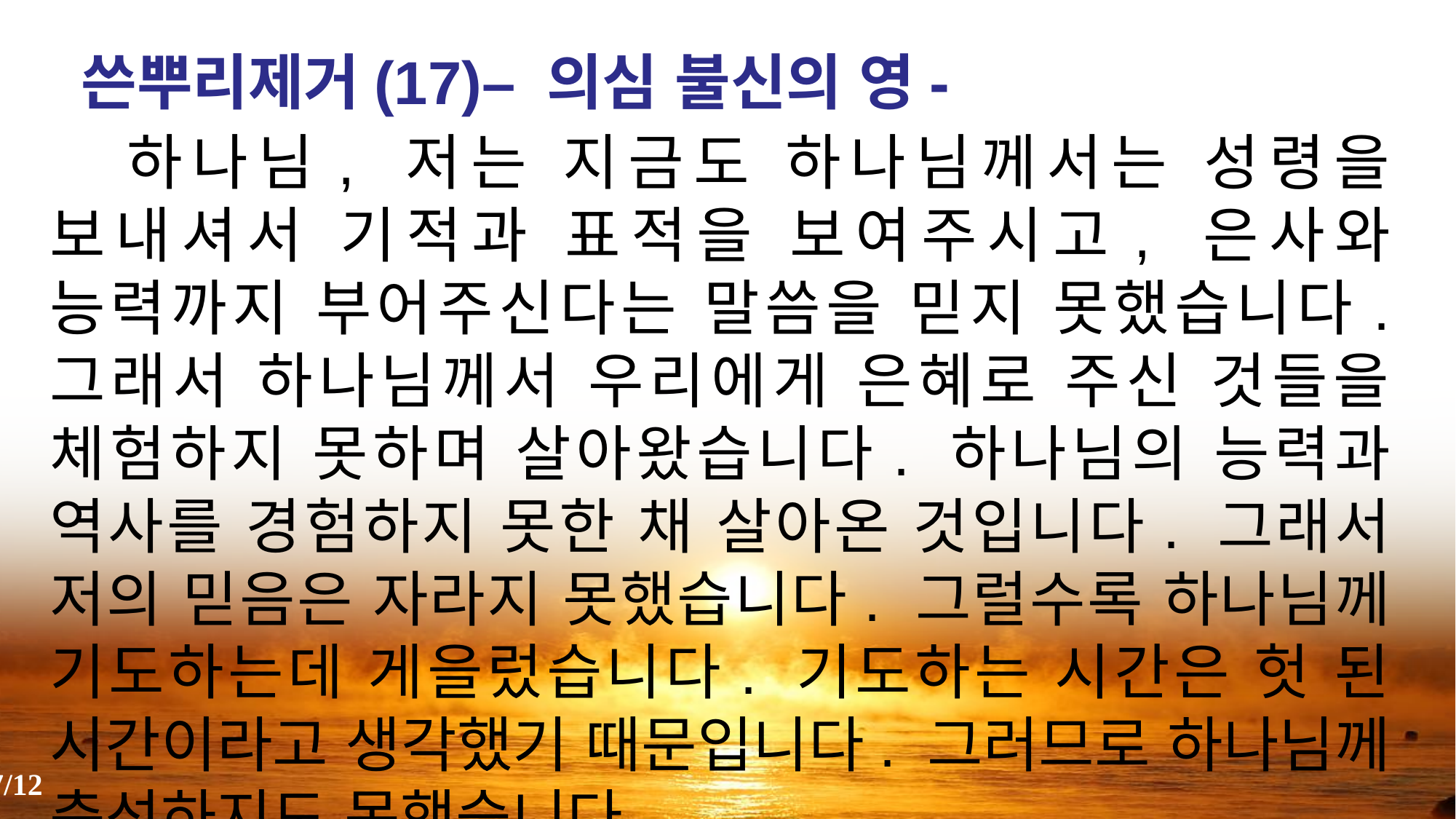

쓴뿌리제거(17)– 의심 불신의 영-
  하나님, 저는 지금도 하나님께서는 성령을 보내셔서 기적과 표적을 보여주시고, 은사와 능력까지 부어주신다는 말씀을 믿지 못했습니다. 그래서 하나님께서 우리에게 은혜로 주신 것들을 체험하지 못하며 살아왔습니다. 하나님의 능력과 역사를 경험하지 못한 채 살아온 것입니다. 그래서 저의 믿음은 자라지 못했습니다. 그럴수록 하나님께 기도하는데 게을렀습니다. 기도하는 시간은 헛 된 시간이라고 생각했기 때문입니다. 그러므로 하나님께 충성하지도 못했습니다.